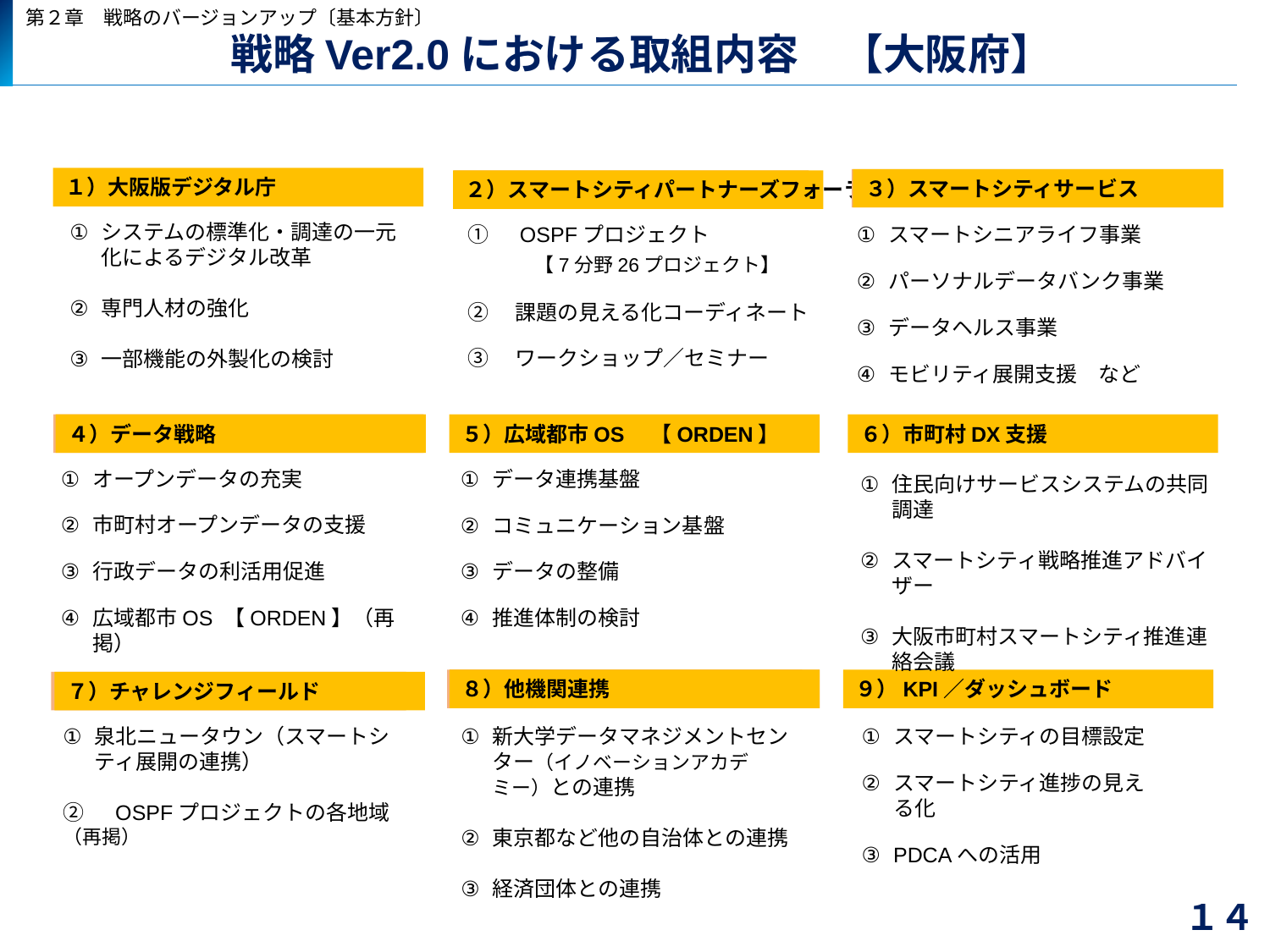

第２章　戦略のバージョンアップ〔基本方針〕
# 戦略Ver2.0における取組内容　【大阪府】
１）大阪版デジタル庁
１）スマートシティサービス
３）スマートシティサービス
１）スマートシティサービス
２）スマートシティパートナーズフォーラム
システムの標準化・調達の一元化によるデジタル改革

専門人材の強化

一部機能の外製化の検討
スマートシニアライフ事業

パーソナルデータバンク事業

データヘルス事業

モビリティ展開支援　など
①　OSPFプロジェクト
　　　【7分野26プロジェクト】

②　課題の見える化コーディネート

③　ワークショップ／セミナー
５）データ戦略
４）データ戦略
５）広域都市OS　【ORDEN】
６）市町村DX支援
オープンデータの充実

市町村オープンデータの支援

行政データの利活用促進

広域都市OS 【ORDEN】（再掲）
データ連携基盤

コミュニケーション基盤

データの整備

推進体制の検討
住民向けサービスシステムの共同調達

スマートシティ戦略推進アドバイザー

大阪市町村スマートシティ推進連絡会議
７）多機関連携
８）他機関連携
７）多機関連携
９）KPI／ダッシュボード
４）チャレンジフィールド
７）チャレンジフィールド
泉北ニュータウン（スマートシティ展開の連携）

②　OSPFプロジェクトの各地域（再掲）
新大学データマネジメントセンター（イノベーションアカデミー）との連携

東京都など他の自治体との連携

経済団体との連携
スマートシティの目標設定

スマートシティ進捗の見える化

PDCAへの活用
 １４